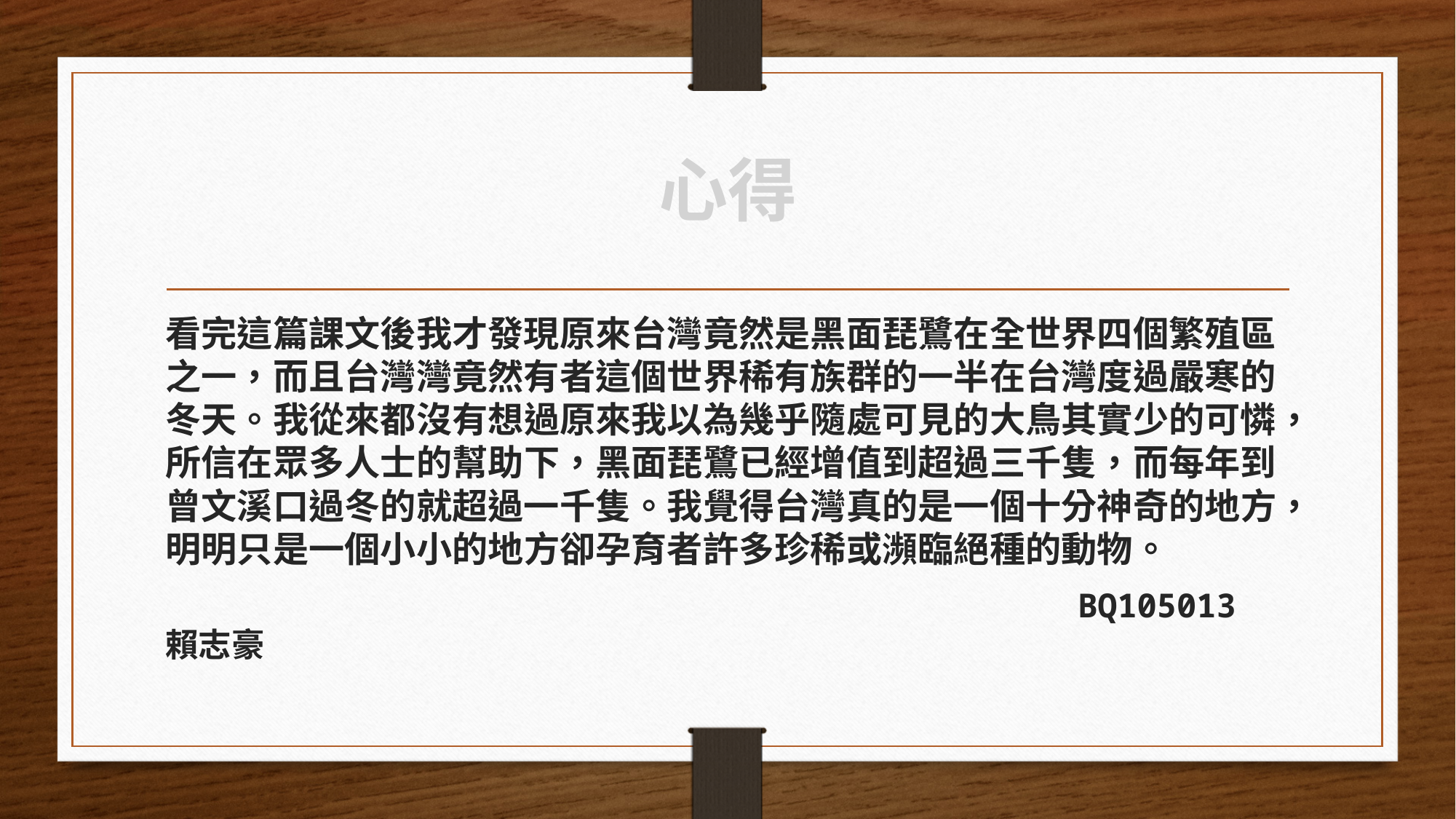

# 心得
看完這篇課文後我才發現原來台灣竟然是黑面琵鷺在全世界四個繁殖區之一，而且台灣灣竟然有者這個世界稀有族群的一半在台灣度過嚴寒的冬天。我從來都沒有想過原來我以為幾乎隨處可見的大鳥其實少的可憐，所信在眾多人士的幫助下，黑面琵鷺已經增值到超過三千隻，而每年到曾文溪口過冬的就超過一千隻。我覺得台灣真的是一個十分神奇的地方，明明只是一個小小的地方卻孕育者許多珍稀或瀕臨絕種的動物。
                                              BQ105013 賴志豪